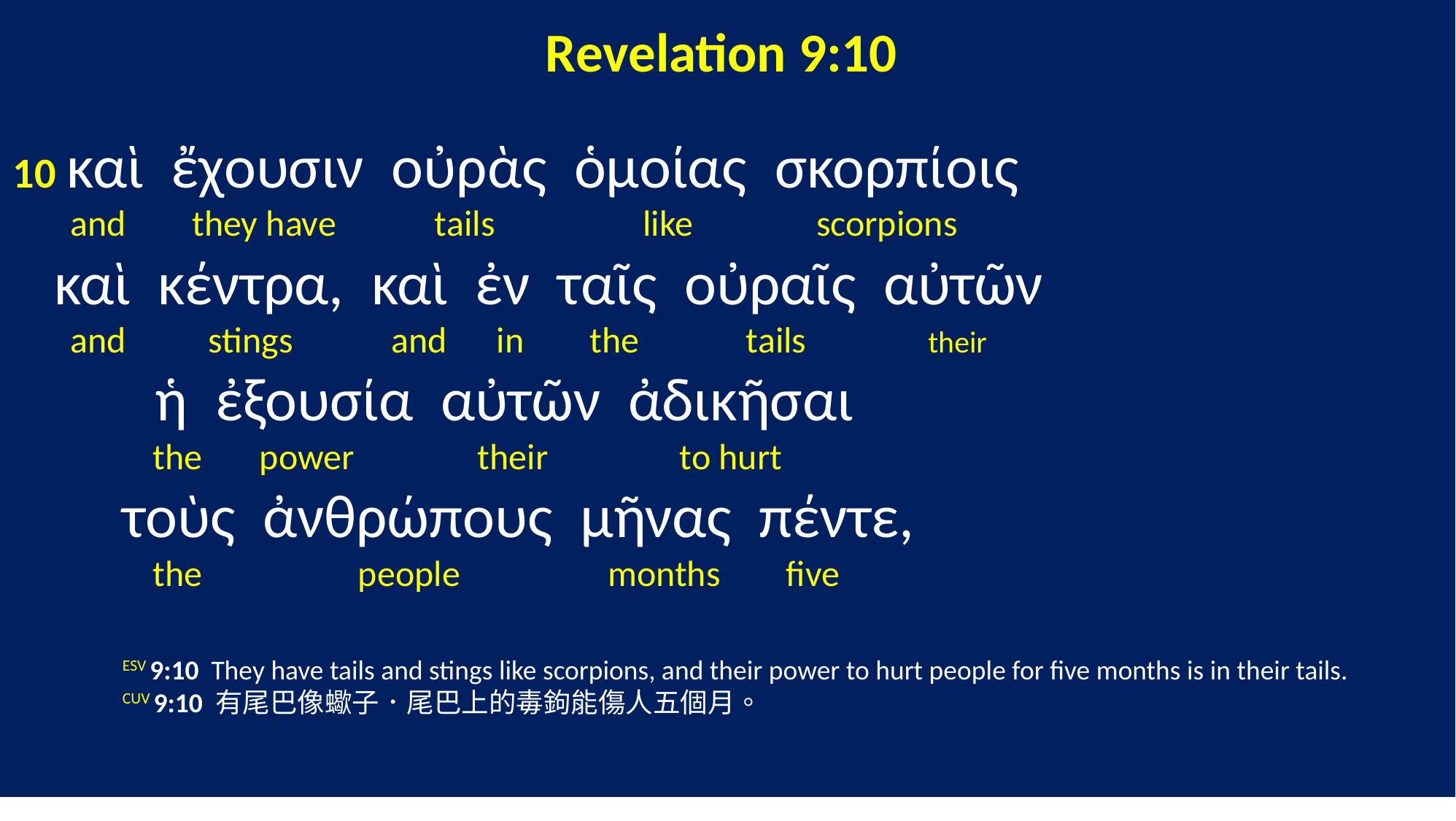

Revelation 9:10

10 καὶ  ἔχουσιν  οὐρὰς  ὁμοίας  σκορπίοις
       and        they have            tails                  like               scorpions
   καὶ  κέντρα,  καὶ  ἐν  ταῖς  οὐραῖς  αὐτῶν
       and          stings            and      in        the             tails               their
             ἡ  ἐξουσία  αὐτῶν  ἀδικῆσαι
                 the       power               their                to hurt
        τοὺς  ἀνθρώπους  μῆνας  πέντε,
                 the                   people                  months        five

	ESV 9:10  They have tails and stings like scorpions, and their power to hurt people for five months is in their tails.
	CUV 9:10 有尾巴像蠍子．尾巴上的毒鉤能傷人五個月。